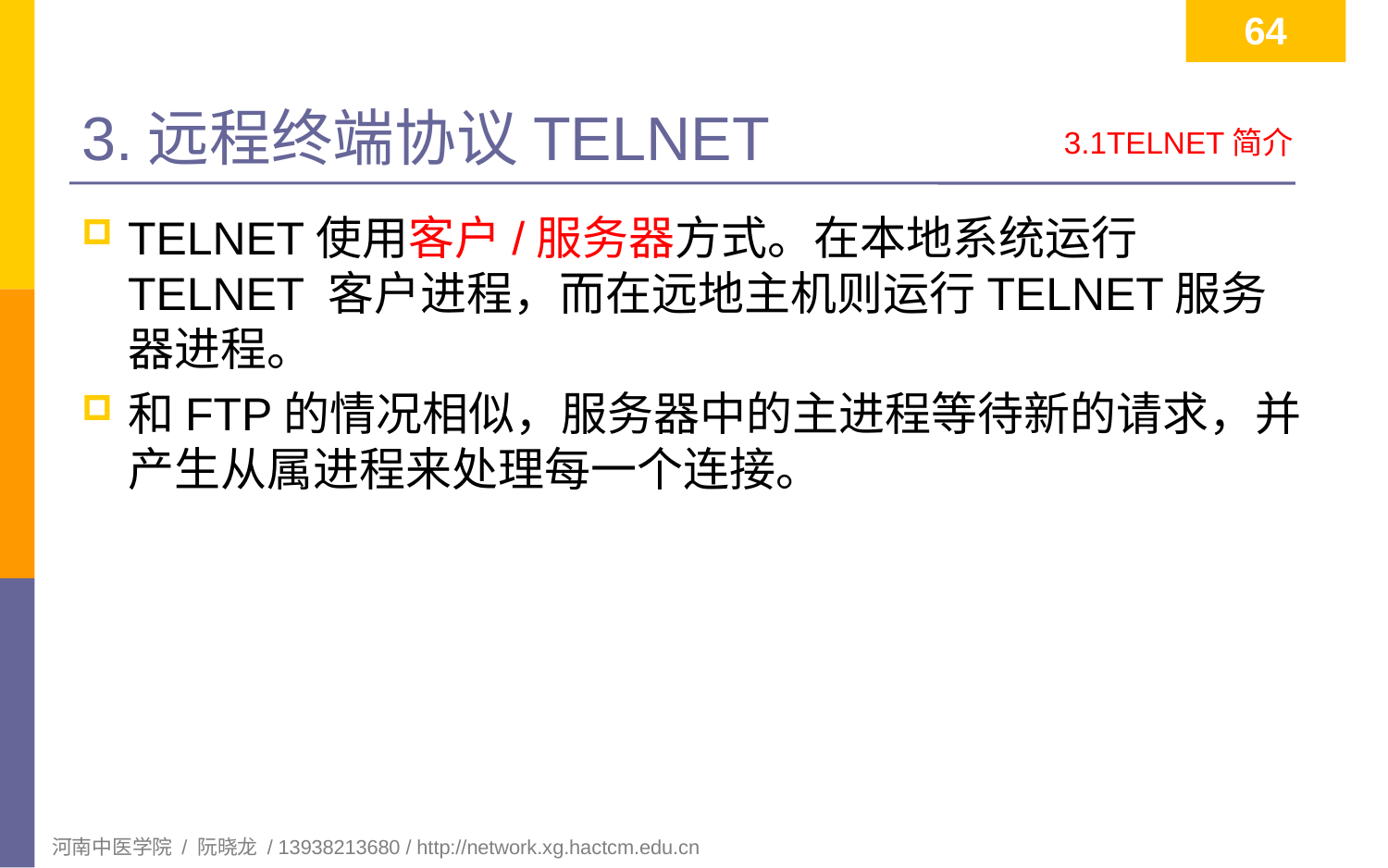

64
# 3.远程终端协议TELNET
3.1TELNET简介
TELNET使用客户/服务器方式。在本地系统运行TELNET 客户进程，而在远地主机则运行TELNET服务器进程。
和FTP的情况相似，服务器中的主进程等待新的请求，并产生从属进程来处理每一个连接。